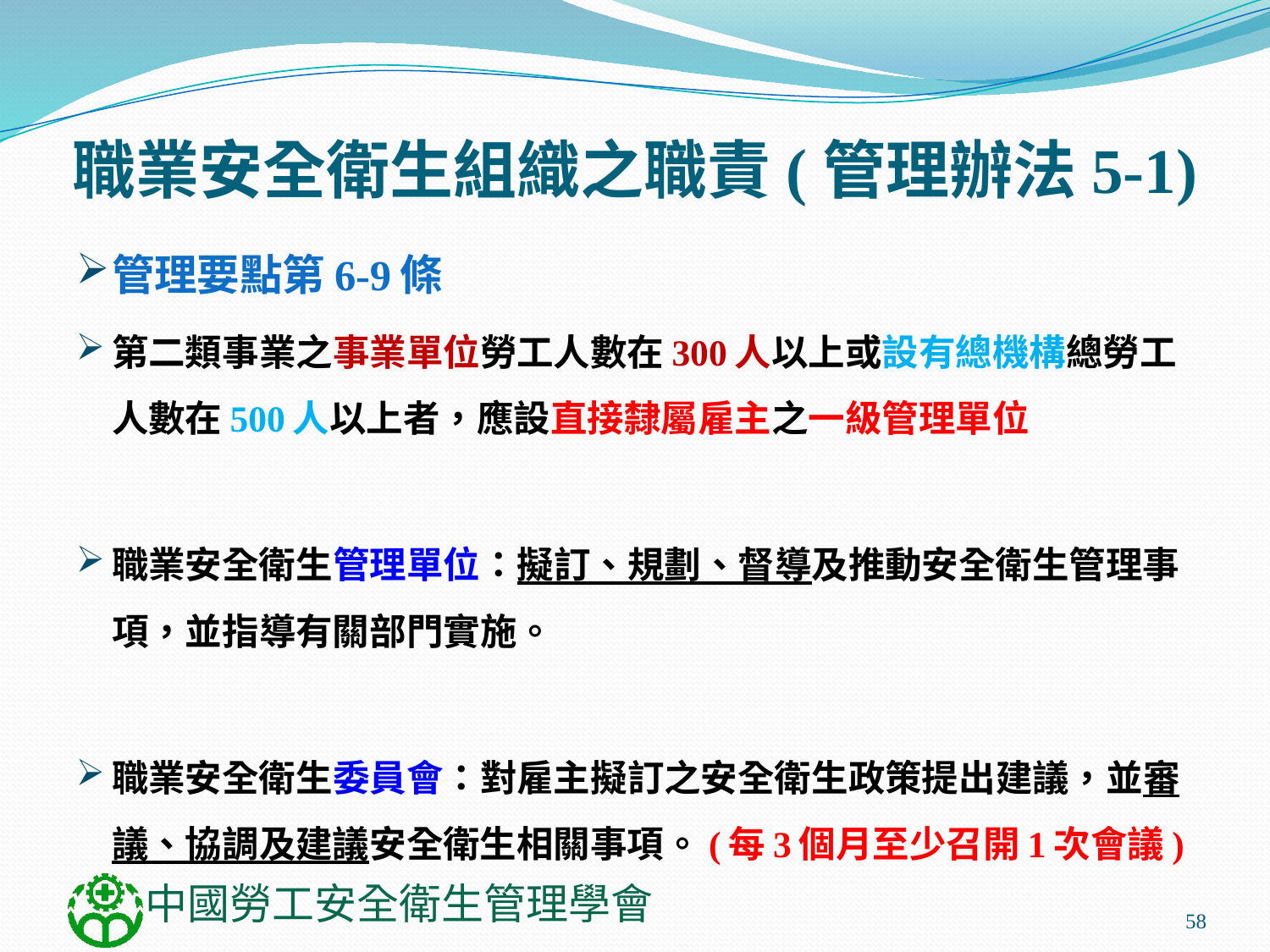

# 職業安全衛生組織之職責(管理辦法5-1)
管理要點第6-9條
第二類事業之事業單位勞工人數在300人以上或設有總機構總勞工人數在500人以上者，應設直接隸屬雇主之一級管理單位

職業安全衛生管理單位：擬訂、規劃、督導及推動安全衛生管理事項，並指導有關部門實施。

職業安全衛生委員會：對雇主擬訂之安全衛生政策提出建議，並審議、協調及建議安全衛生相關事項。(每3個月至少召開1次會議)
58